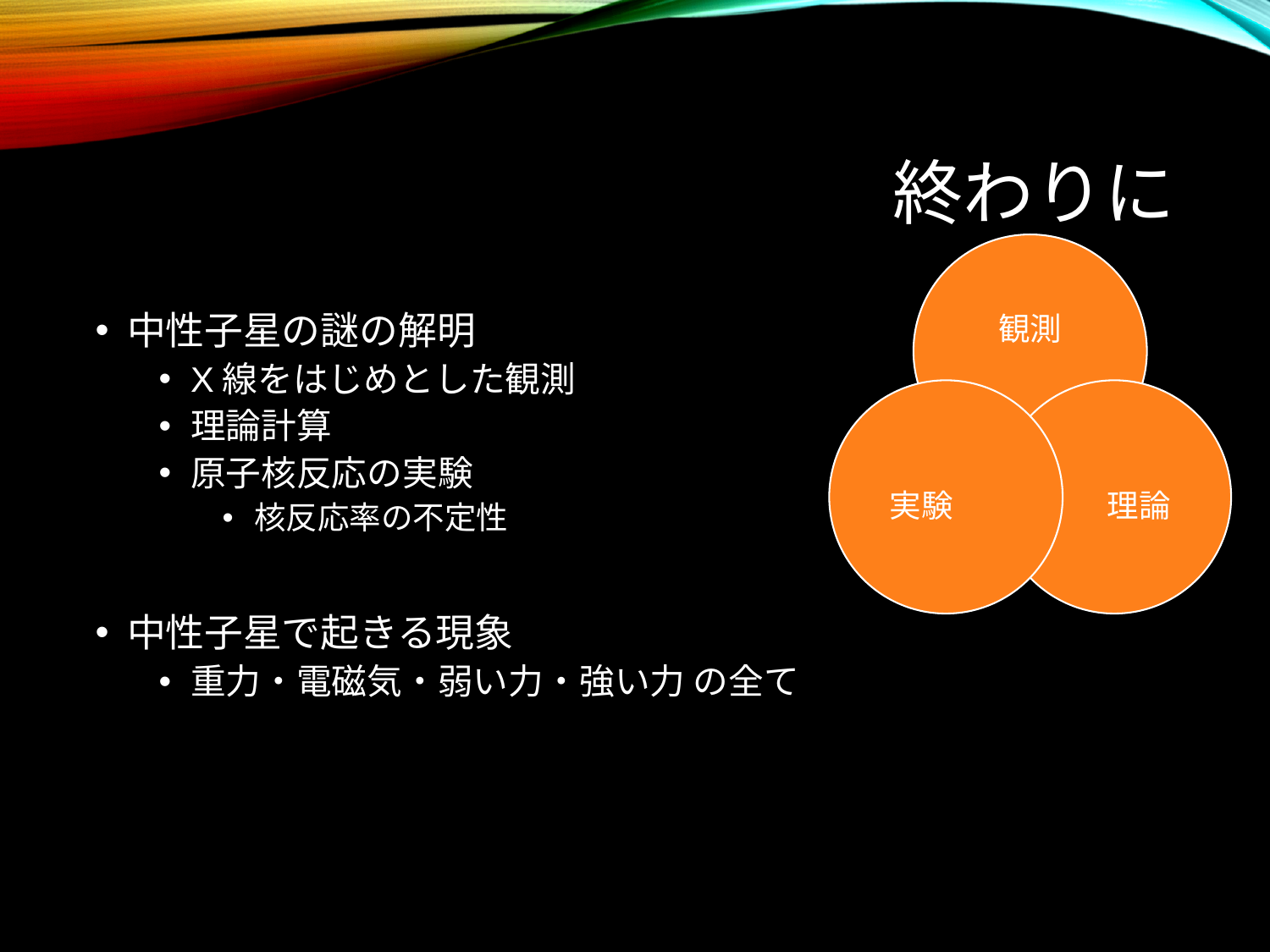

# 終わりに
観測
理論
実験
中性子星の謎の解明
X線をはじめとした観測
理論計算
原子核反応の実験
核反応率の不定性

中性子星で起きる現象
重力・電磁気・弱い力・強い力 の全て